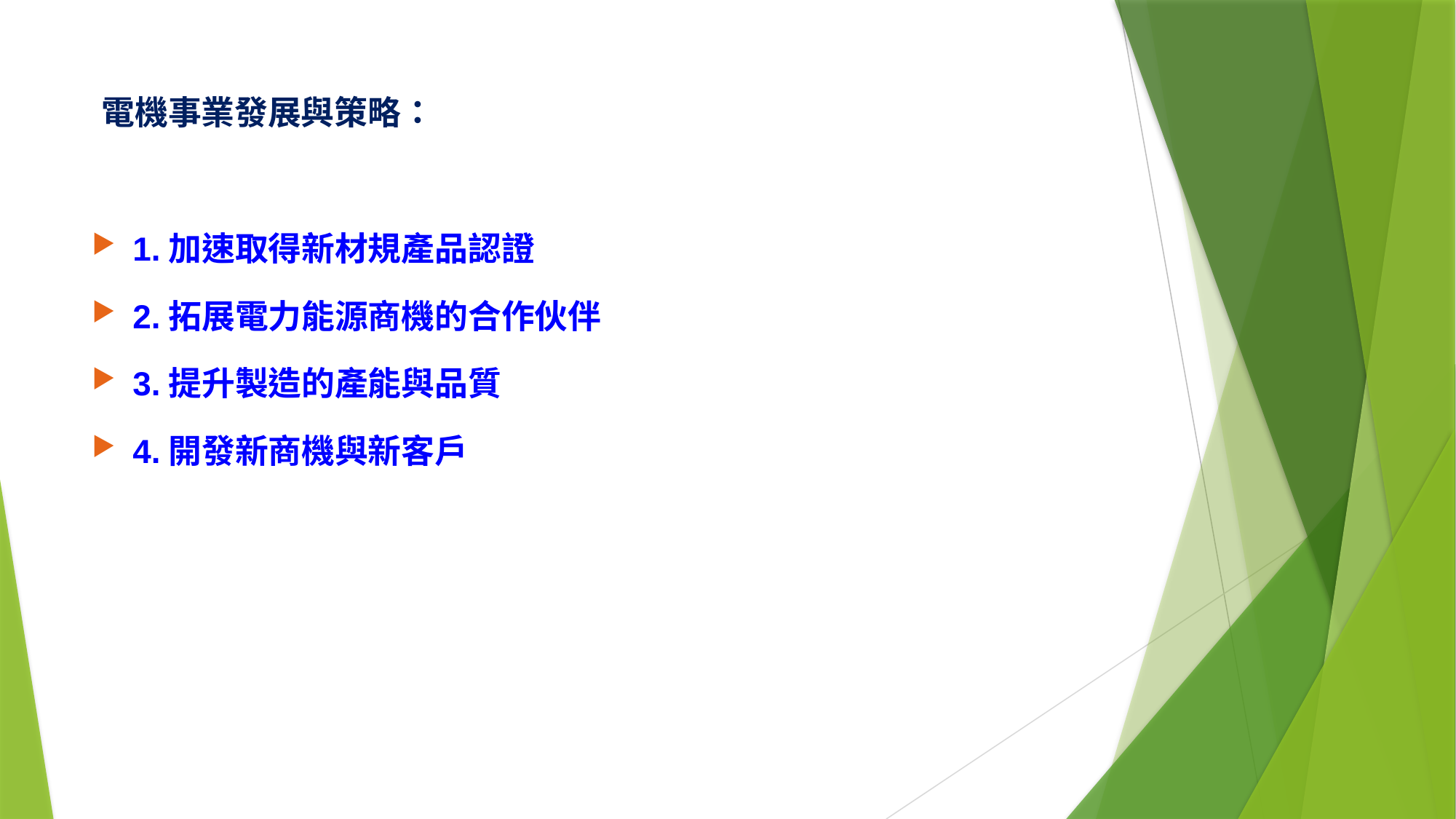

# 電機事業發展與策略：
1.加速取得新材規產品認證
2.拓展電力能源商機的合作伙伴
3.提升製造的產能與品質
4.開發新商機與新客戶